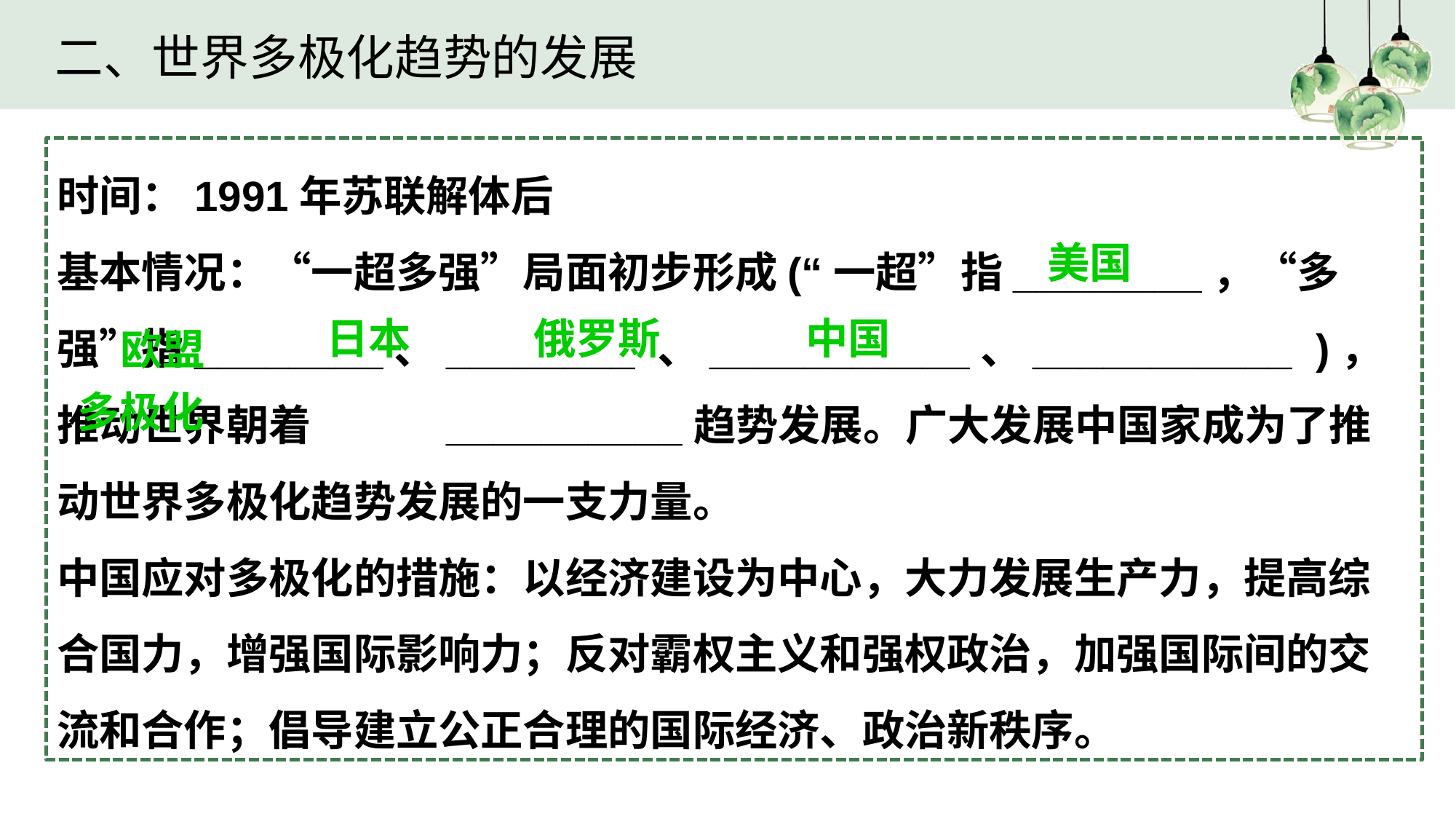

二、世界多极化趋势的发展
时间：1991年苏联解体后
基本情况：“一超多强”局面初步形成(“一超”指________，“多强”指________、________ 、___________、___________  )，推动世界朝着             __________趋势发展。广大发展中国家成为了推动世界多极化趋势发展的一支力量。
中国应对多极化的措施：以经济建设为中心，大力发展生产力，提高综合国力，增强国际影响力；反对霸权主义和强权政治，加强国际间的交流和合作；倡导建立公正合理的国际经济、政治新秩序。
美国
日本
俄罗斯
中国
欧盟
多极化